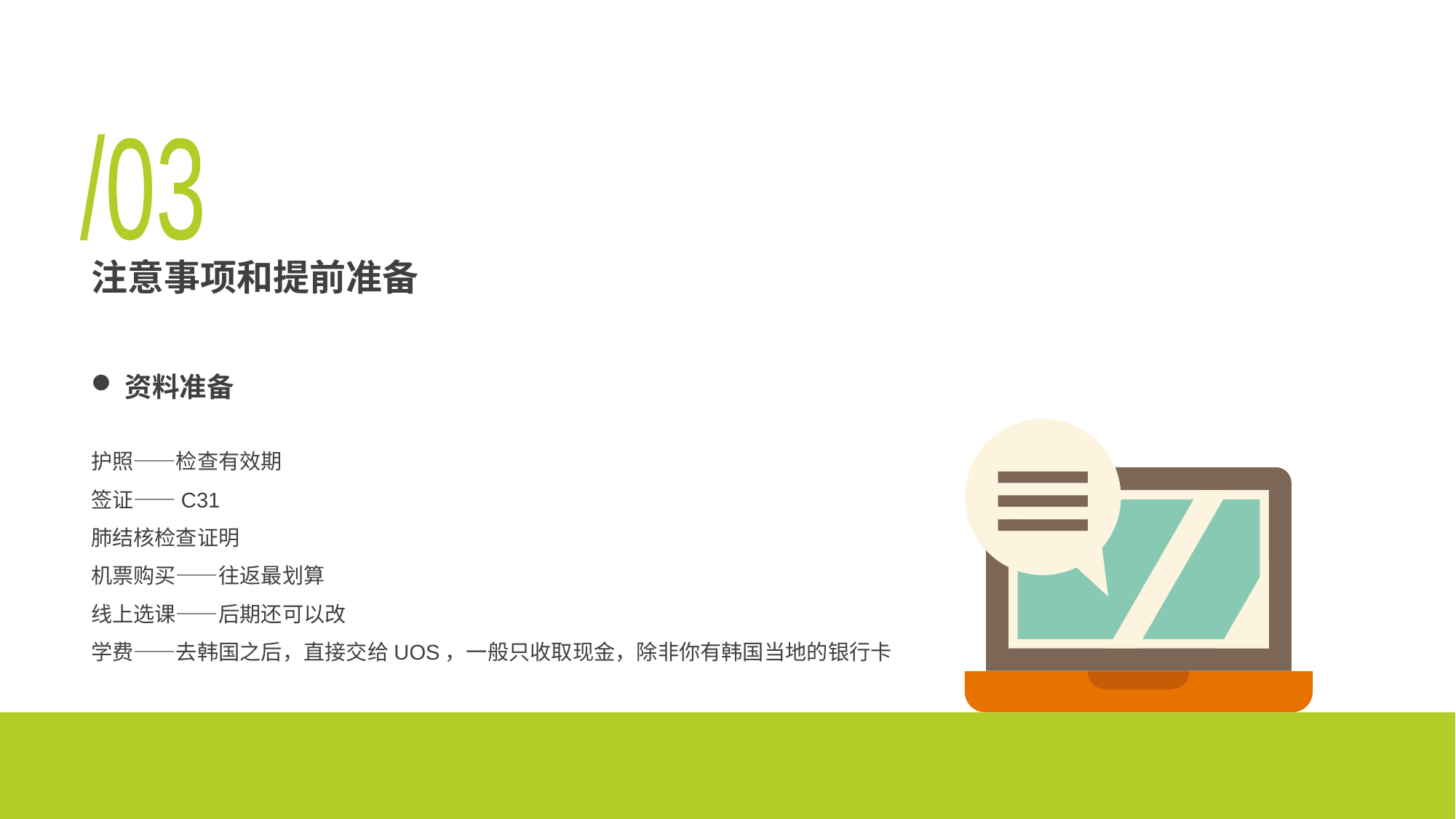

/03
# 注意事项和提前准备

资料准备

护照——检查有效期
签证——C31
肺结核检查证明
机票购买——往返最划算
线上选课——后期还可以改
学费——去韩国之后，直接交给UOS，一般只收取现金，除非你有韩国当地的银行卡